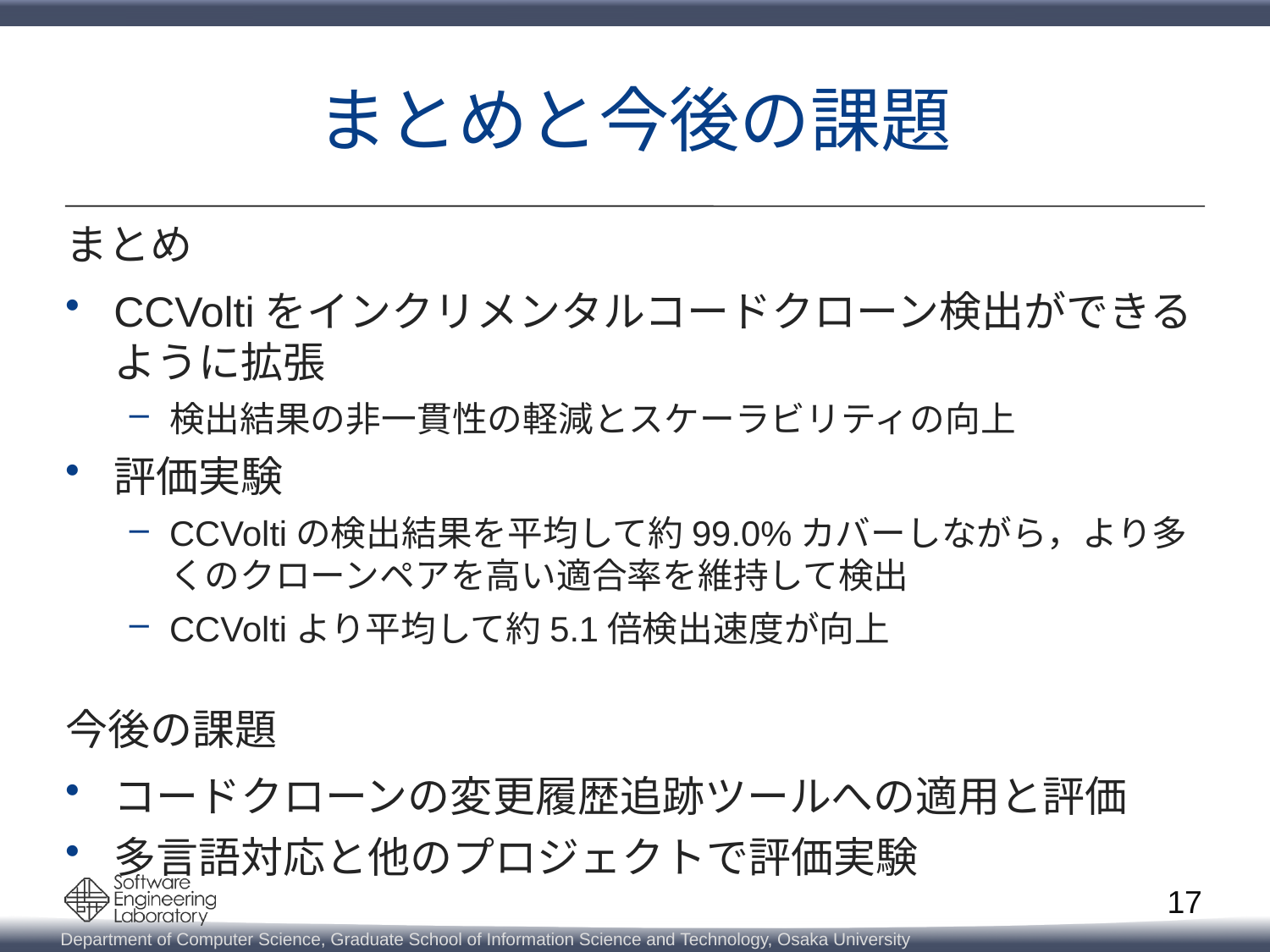

# まとめと今後の課題
まとめ
CCVoltiをインクリメンタルコードクローン検出ができるように拡張
検出結果の非一貫性の軽減とスケーラビリティの向上
評価実験
CCVoltiの検出結果を平均して約99.0%カバーしながら，より多くのクローンペアを高い適合率を維持して検出
CCVoltiより平均して約5.1倍検出速度が向上

今後の課題
コードクローンの変更履歴追跡ツールへの適用と評価
多言語対応と他のプロジェクトで評価実験
17